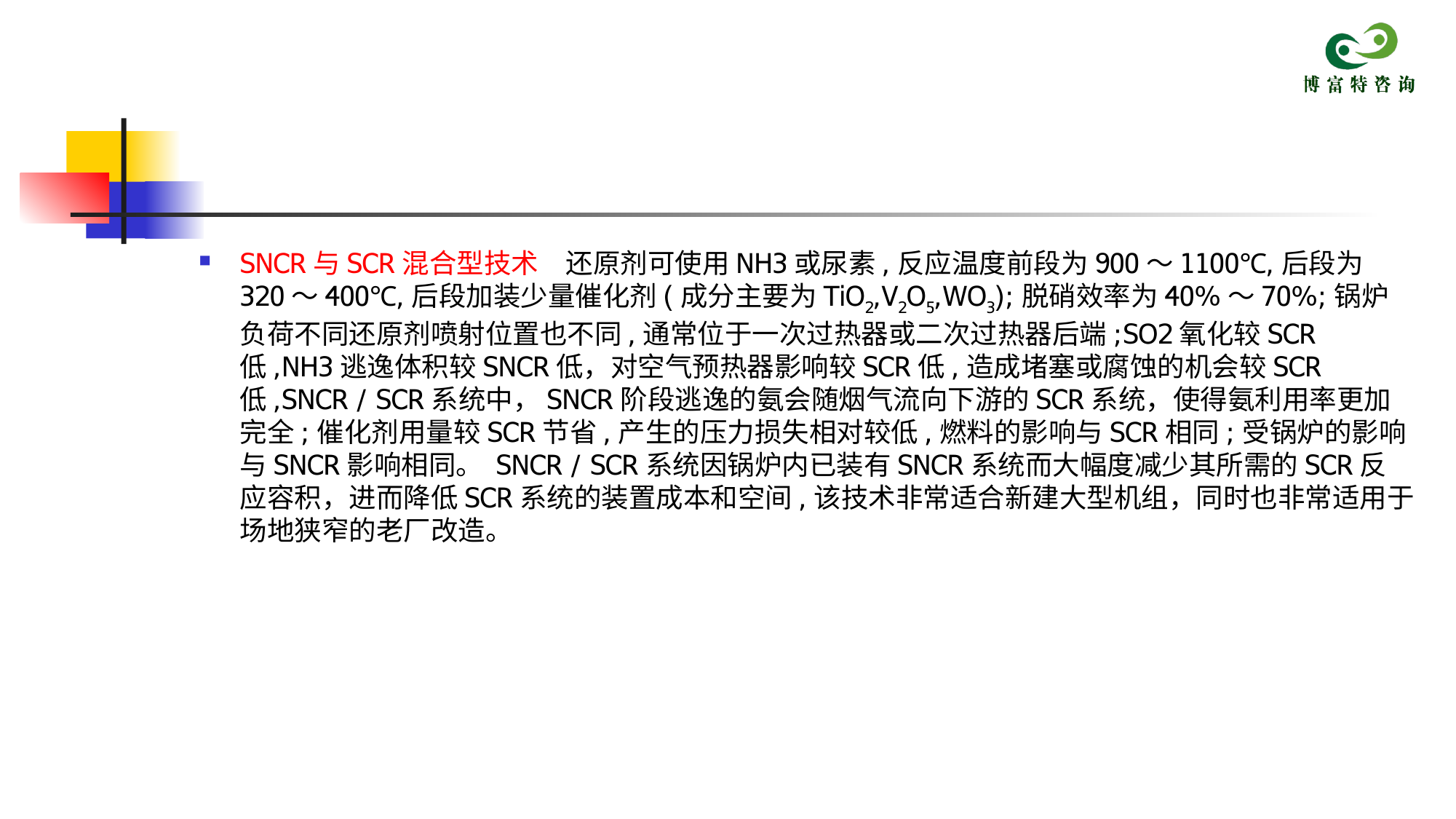

SNCR与SCR混合型技术　还原剂可使用NH3或尿素,反应温度前段为900～1100℃,后段为320～400℃,后段加装少量催化剂(成分主要为TiO2,V2O5,WO3);脱硝效率为40%～70%;锅炉负荷不同还原剂喷射位置也不同,通常位于一次过热器或二次过热器后端;SO2氧化较SCR低,NH3逃逸体积较SNCR低，对空气预热器影响较SCR低,造成堵塞或腐蚀的机会较SCR低,SNCR / SCR系统中，SNCR阶段逃逸的氨会随烟气流向下游的SCR系统，使得氨利用率更加完全;催化剂用量较SCR节省,产生的压力损失相对较低,燃料的影响与SCR相同;受锅炉的影响与SNCR影响相同。 SNCR / SCR系统因锅炉内已装有SNCR系统而大幅度减少其所需的SCR反应容积，进而降低SCR系统的装置成本和空间,该技术非常适合新建大型机组，同时也非常适用于场地狭窄的老厂改造。